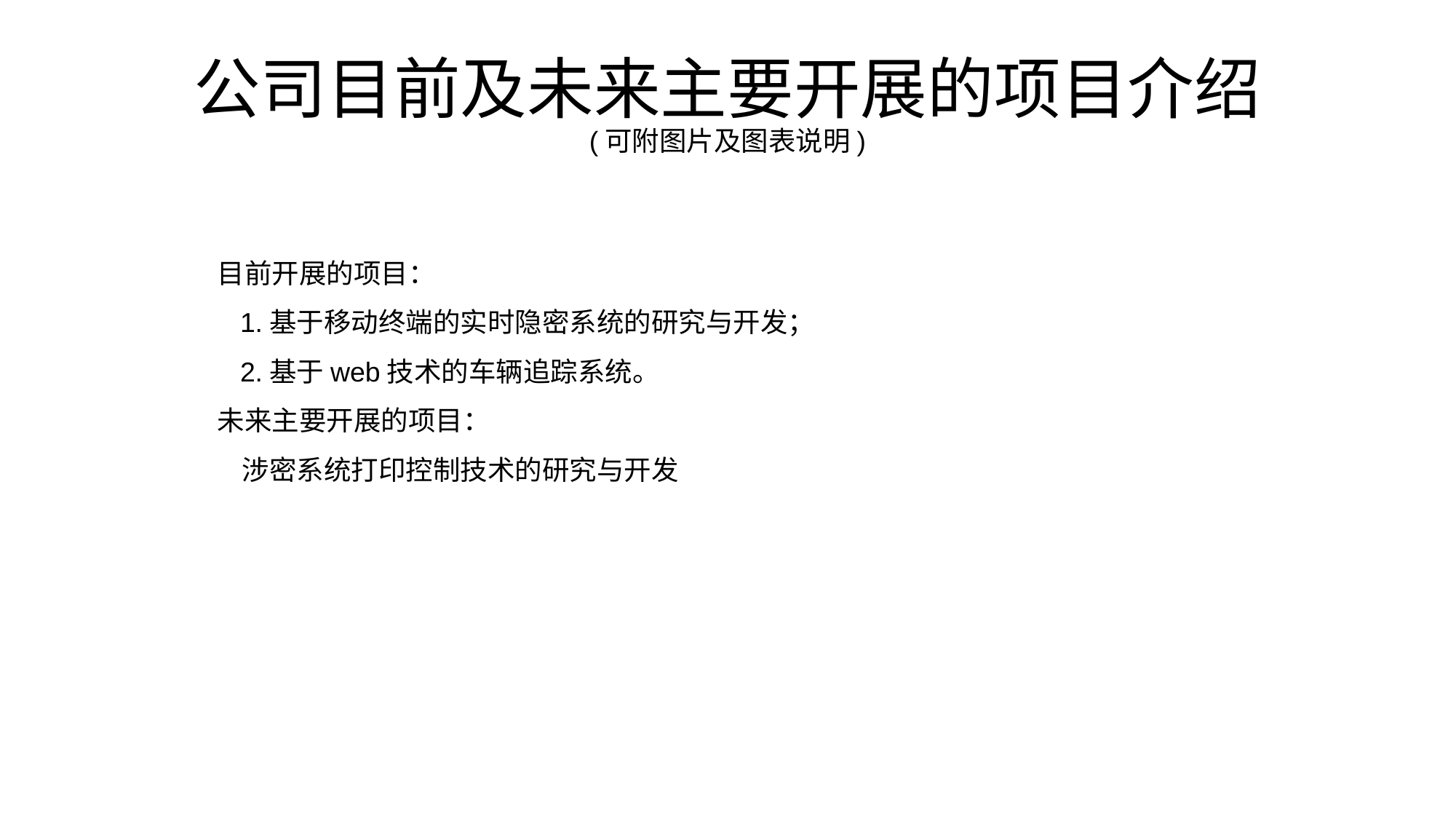

# 公司目前及未来主要开展的项目介绍 (可附图片及图表说明)
目前开展的项目：
   1.基于移动终端的实时隐密系统的研究与开发；
   2.基于web技术的车辆追踪系统。
未来主要开展的项目：
   涉密系统打印控制技术的研究与开发